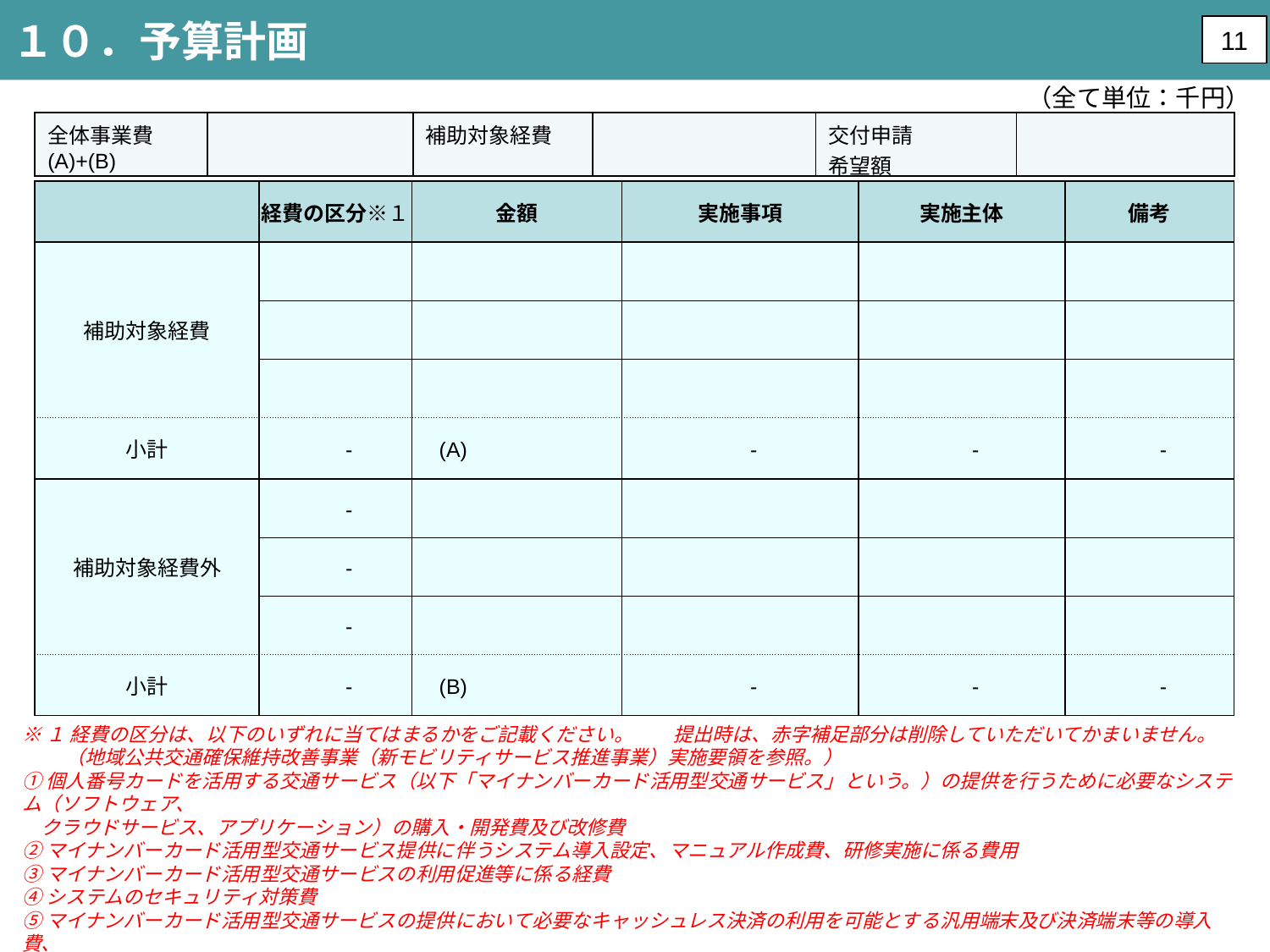

１０．予算計画
11
（全て単位：千円）
| 全体事業費 (A)+(B) |  | 補助対象経費 |  | 交付申請 希望額 |  |
| --- | --- | --- | --- | --- | --- |
|  | 経費の区分※１ | 金額 | 実施事項 | 実施主体 | 備考 |
| --- | --- | --- | --- | --- | --- |
| 補助対象経費 |  |  |  |  |  |
|  |  |  |  |  |  |
|  |  |  |  |  |  |
| 小計 | - | (A) | - | - | - |
| 補助対象経費外 | - |  |  |  |  |
|  | - |  |  |  |  |
|  | - |  |  |  |  |
| 小計 | - | (B) | - | - | - |

※１ 経費の区分は、以下のいずれに当てはまるかをご記載ください。　　提出時は、赤字補足部分は削除していただいてかまいません。
　　 （地域公共交通確保維持改善事業（新モビリティサービス推進事業）実施要領を参照。）
①個人番号カードを活用する交通サービス（以下「マイナンバーカード活用型交通サービス」という。）の提供を行うために必要なシステム（ソフトウェア、
　クラウドサービス、アプリケーション）の購入・開発費及び改修費
②マイナンバーカード活用型交通サービス提供に伴うシステム導入設定、マニュアル作成費、研修実施に係る費用
③マイナンバーカード活用型交通サービスの利用促進等に係る経費
④システムのセキュリティ対策費
⑤マイナンバーカード活用型交通サービスの提供において必要なキャッシュレス決済の利用を可能とする汎用端末及び決済端末等の導入費、
　ネットワーク通信機器を含む環境整備費
※２ 行数は必要に応じて、増減させてかまいません。